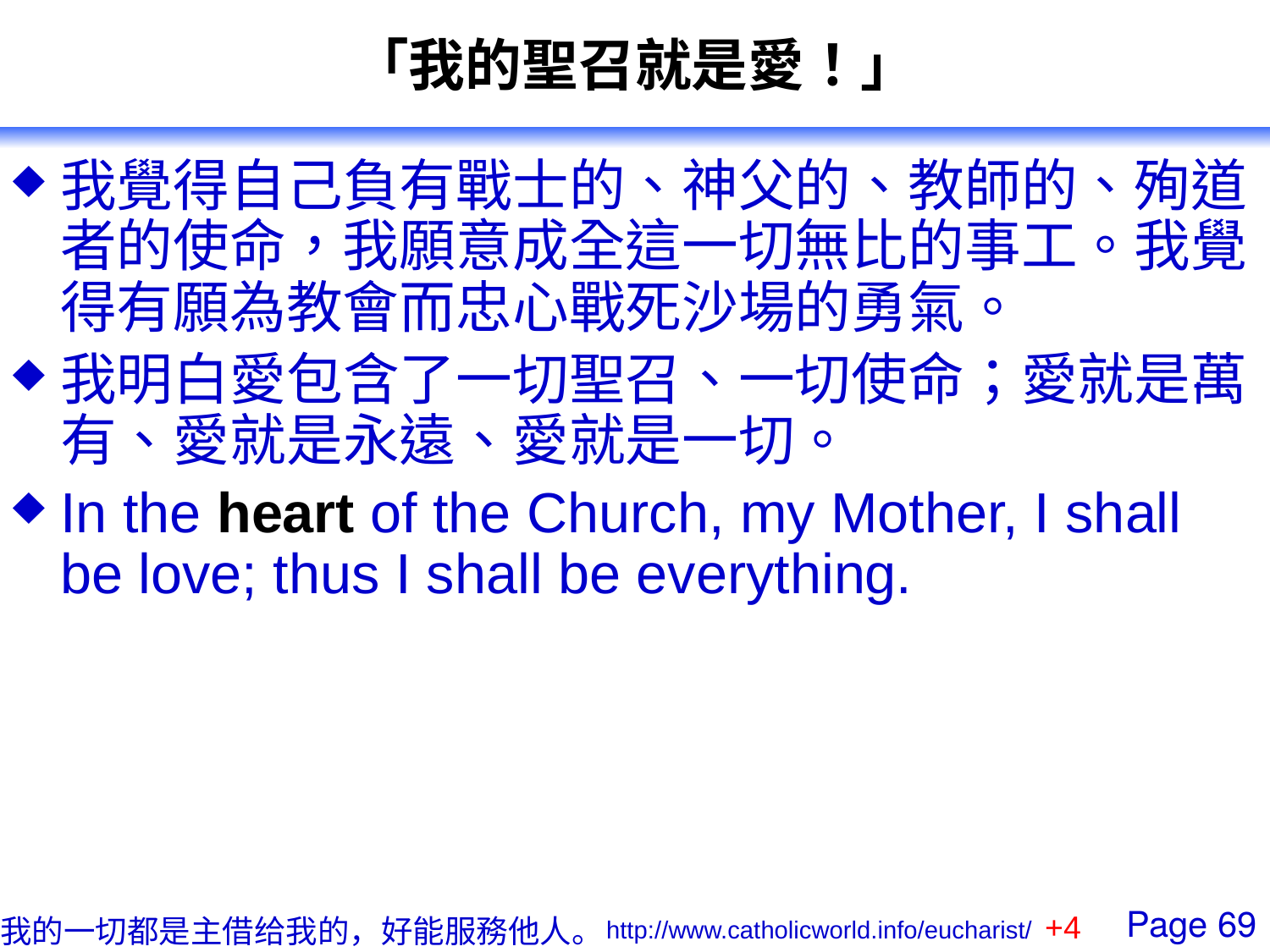

# 「我的聖召就是愛！」
我覺得自己負有戰士的、神父的、教師的、殉道者的使命，我願意成全這一切無比的事工。我覺得有願為教會而忠心戰死沙場的勇氣。
我明白愛包含了一切聖召、一切使命；愛就是萬有、愛就是永遠、愛就是一切。
In the heart of the Church, my Mother, I shall be love; thus I shall be everything.
+4